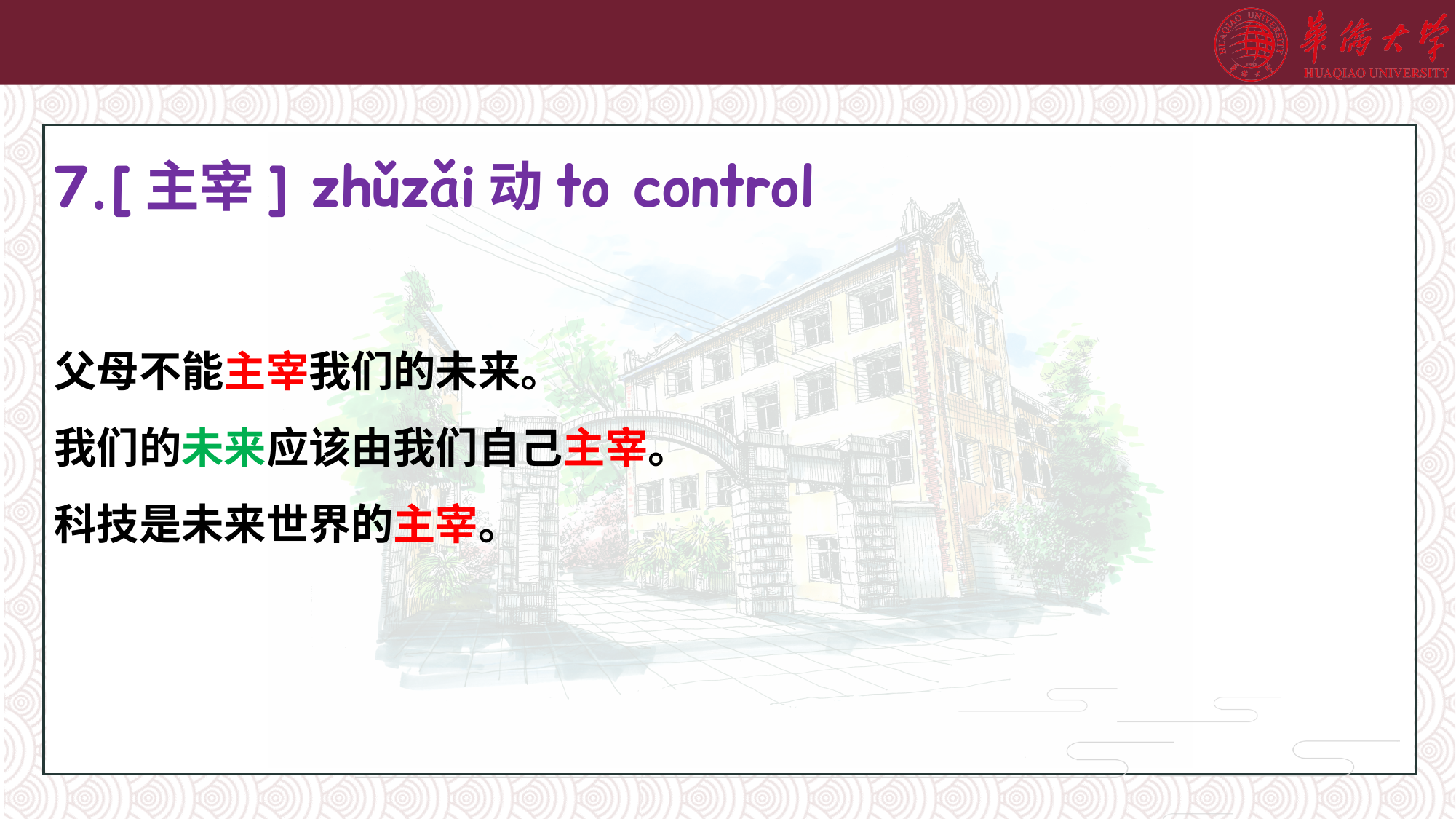

# 7.[主宰] zhǔzǎi动to control
父母不能主宰我们的未来。
我们的未来应该由我们自己主宰。
科技是未来世界的主宰。